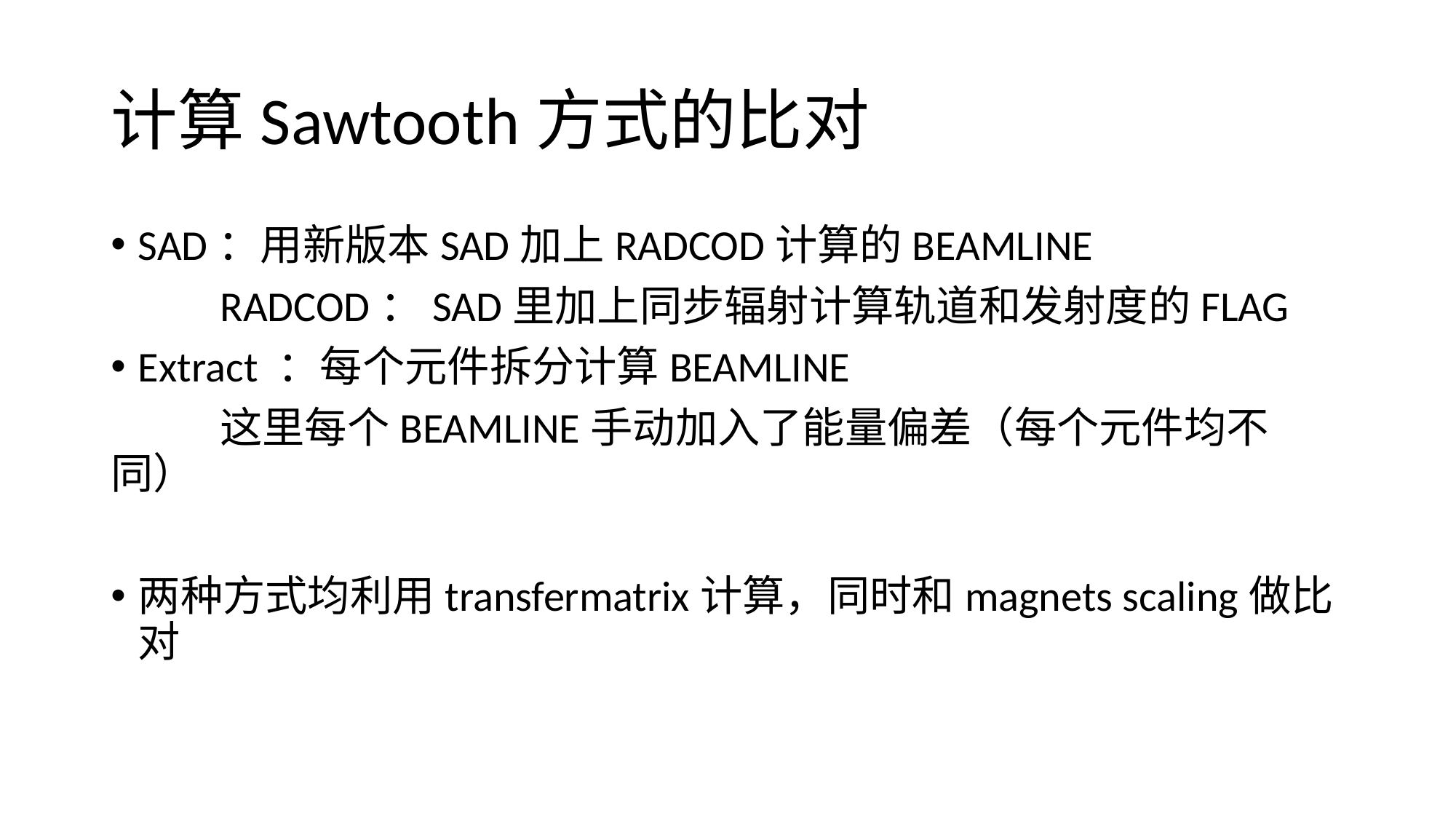

# 计算Sawtooth方式的比对
SAD：用新版本SAD加上RADCOD计算的BEAMLINE
	RADCOD：SAD里加上同步辐射计算轨道和发射度的FLAG
Extract ：每个元件拆分计算BEAMLINE
	这里每个BEAMLINE手动加入了能量偏差（每个元件均不同）

两种方式均利用transfermatrix计算，同时和magnets scaling做比对